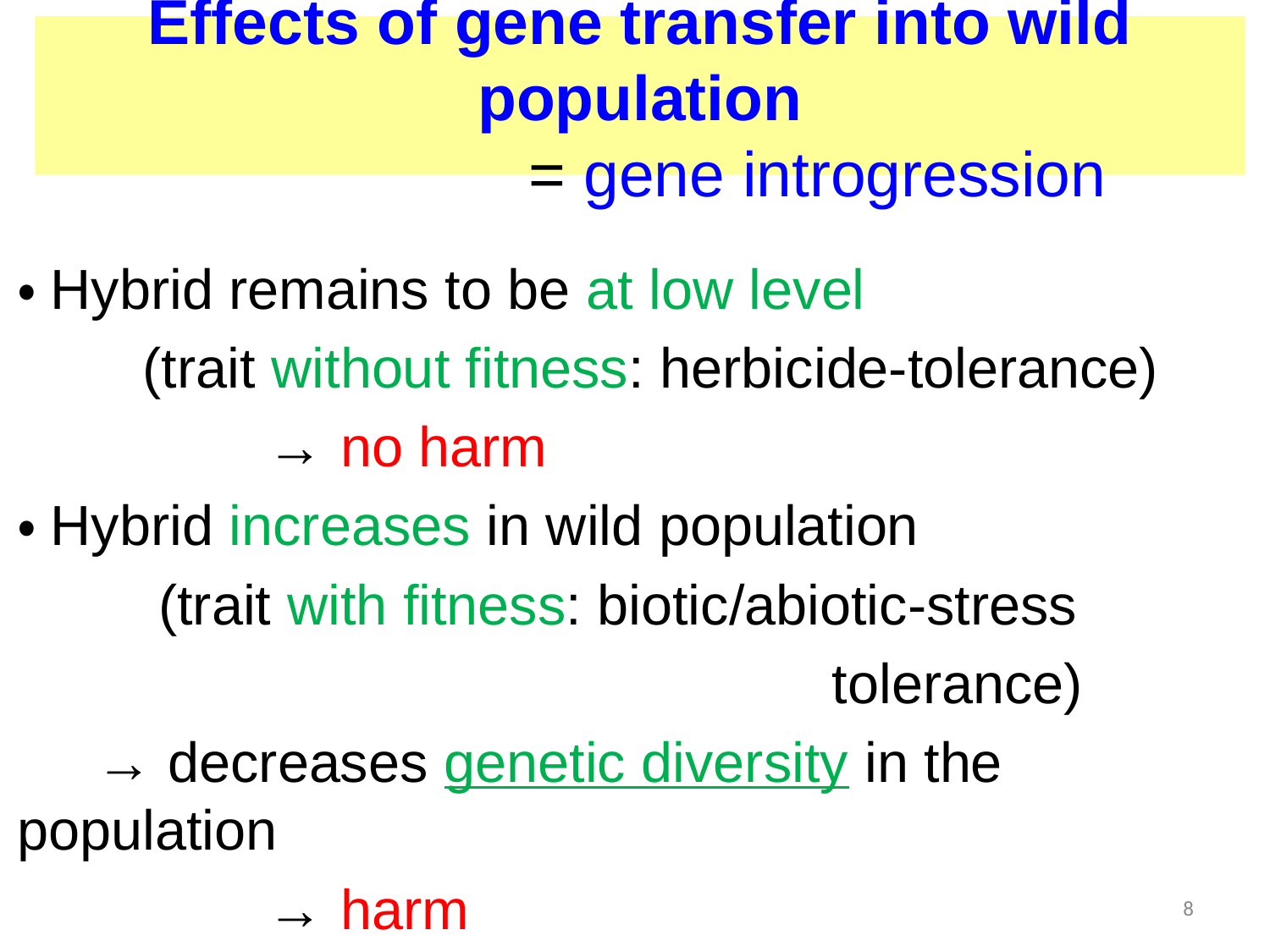

Effects of gene transfer into wild population
     　　　　= gene introgression
・Hybrid remains to be at low level
        (trait without fitness: herbicide-tolerance)
                → no harm
・Hybrid increases in wild population
         (trait with fitness: biotic/abiotic-stress
                                                    tolerance)
     → decreases genetic diversity in the population
                → harm

8